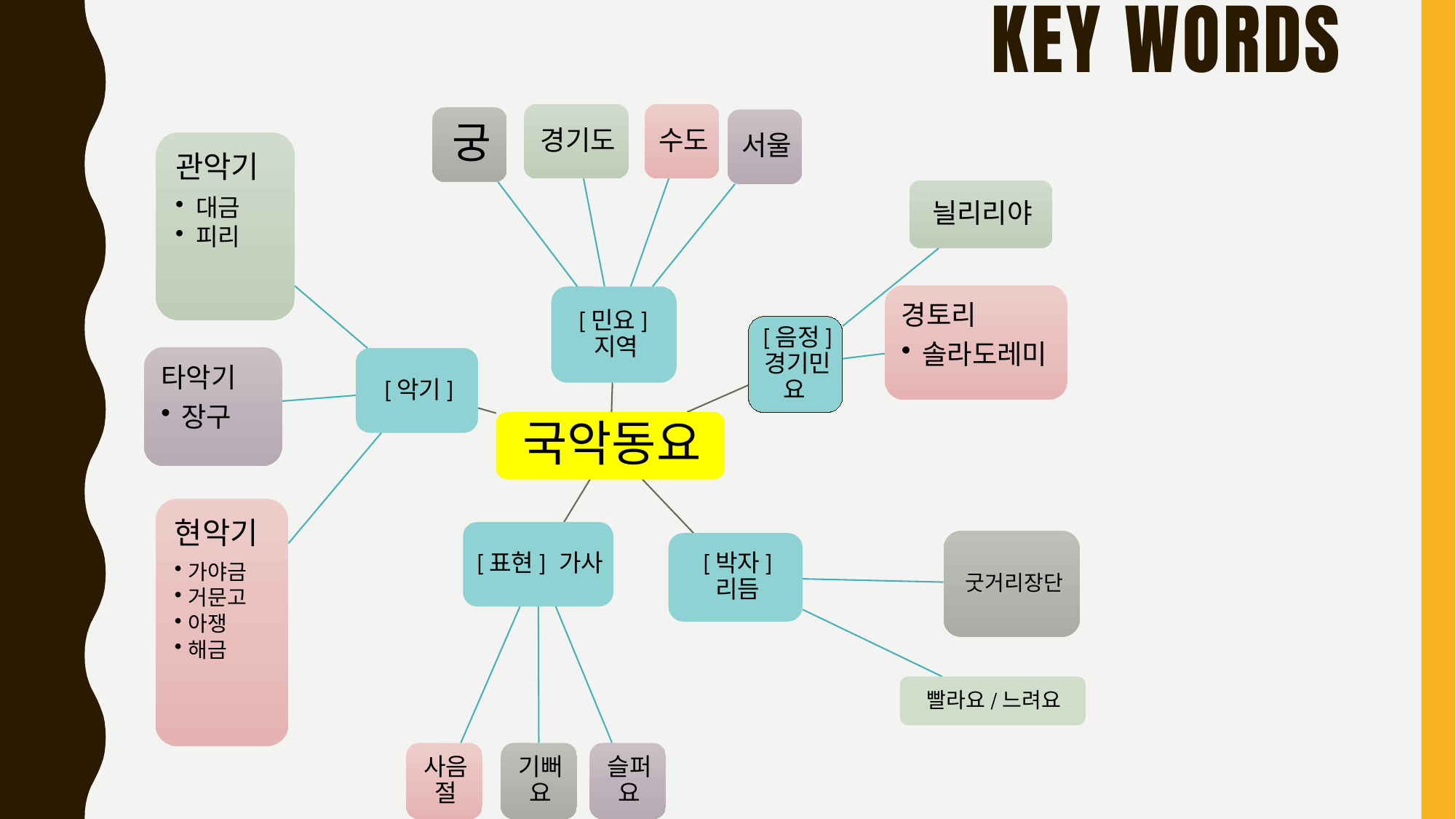

# KEY WORDS
국악동요
[민요]지역
경기도
수도
서울
궁
[음정] 경기민요
늴리리야
경토리
솔라도레미
[박자] 리듬
굿거리장단
빨라요/느려요
[표현] 가사
사음절
슬퍼요
기뻐요
[악기]
관악기
대금
피리
현악기
가야금
거문고
아쟁
해금
타악기
장구